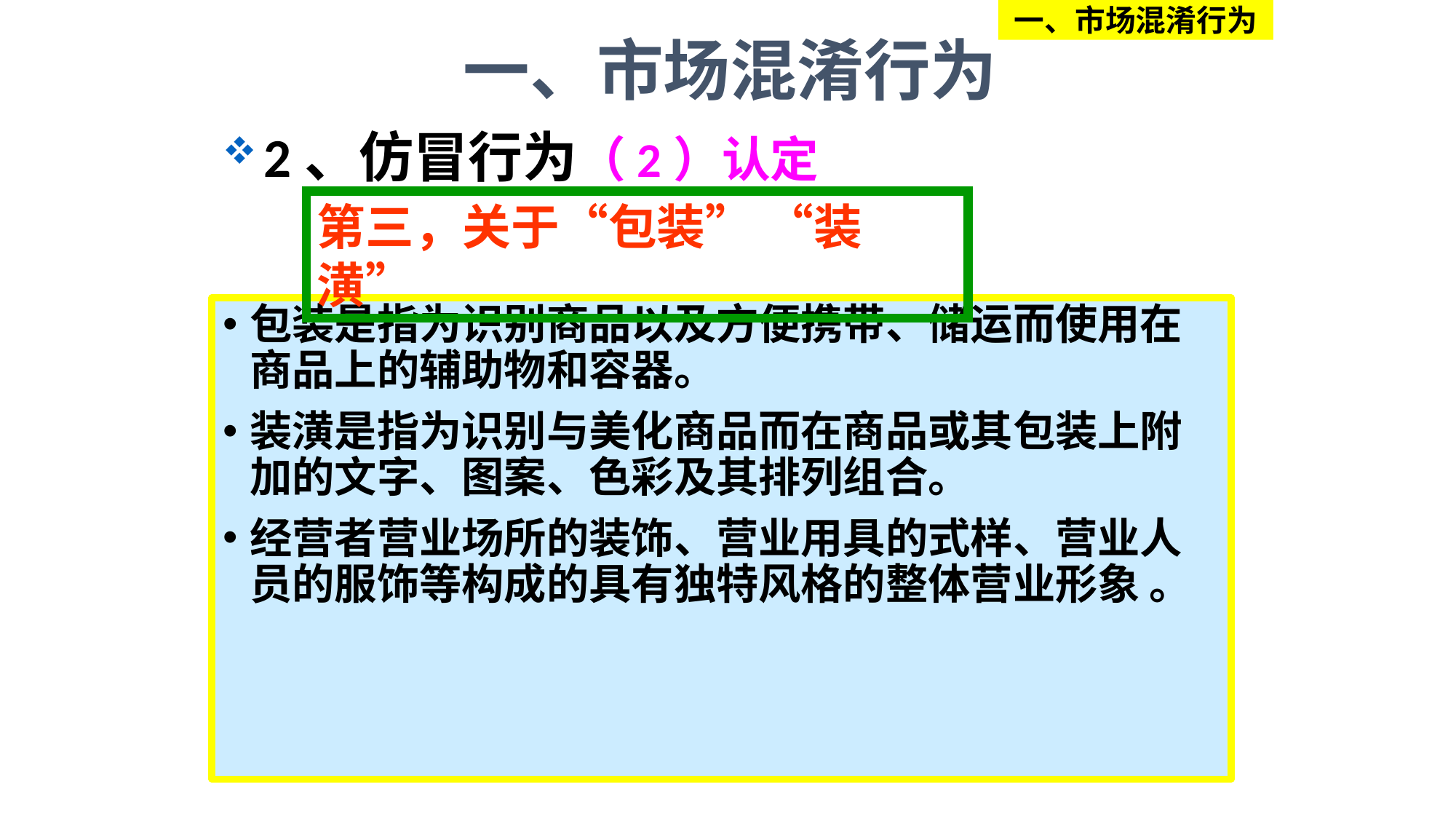

一、市场混淆行为
一、市场混淆行为
2、仿冒行为（2）认定
第三，关于“包装” “装潢”
包装是指为识别商品以及方便携带、储运而使用在商品上的辅助物和容器。
装潢是指为识别与美化商品而在商品或其包装上附加的文字、图案、色彩及其排列组合。
经营者营业场所的装饰、营业用具的式样、营业人员的服饰等构成的具有独特风格的整体营业形象 。